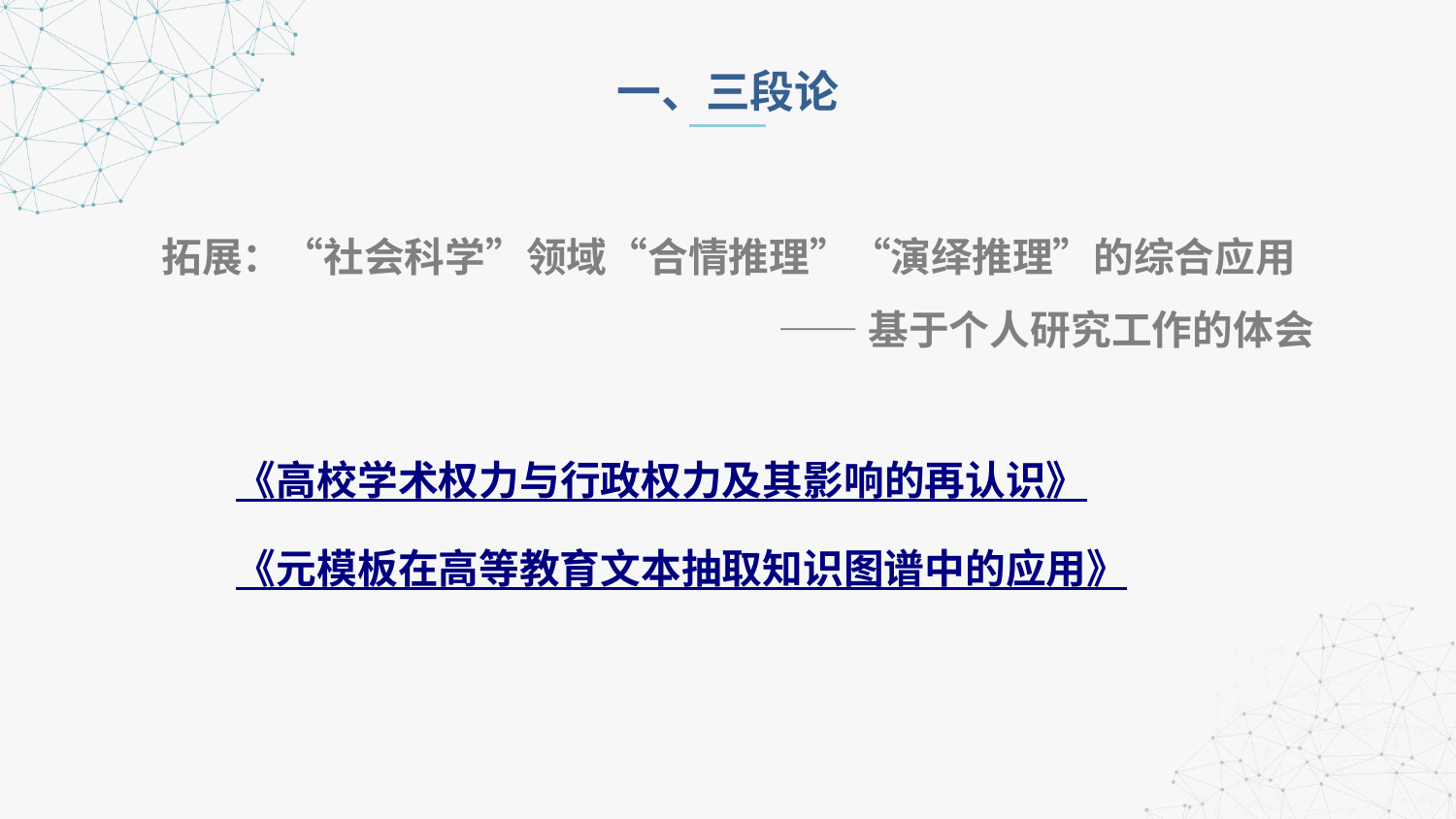

一、三段论
拓展：“社会科学”领域“合情推理”“演绎推理”的综合应用
——基于个人研究工作的体会

       《高校学术权力与行政权力及其影响的再认识》
       《元模板在高等教育文本抽取知识图谱中的应用》